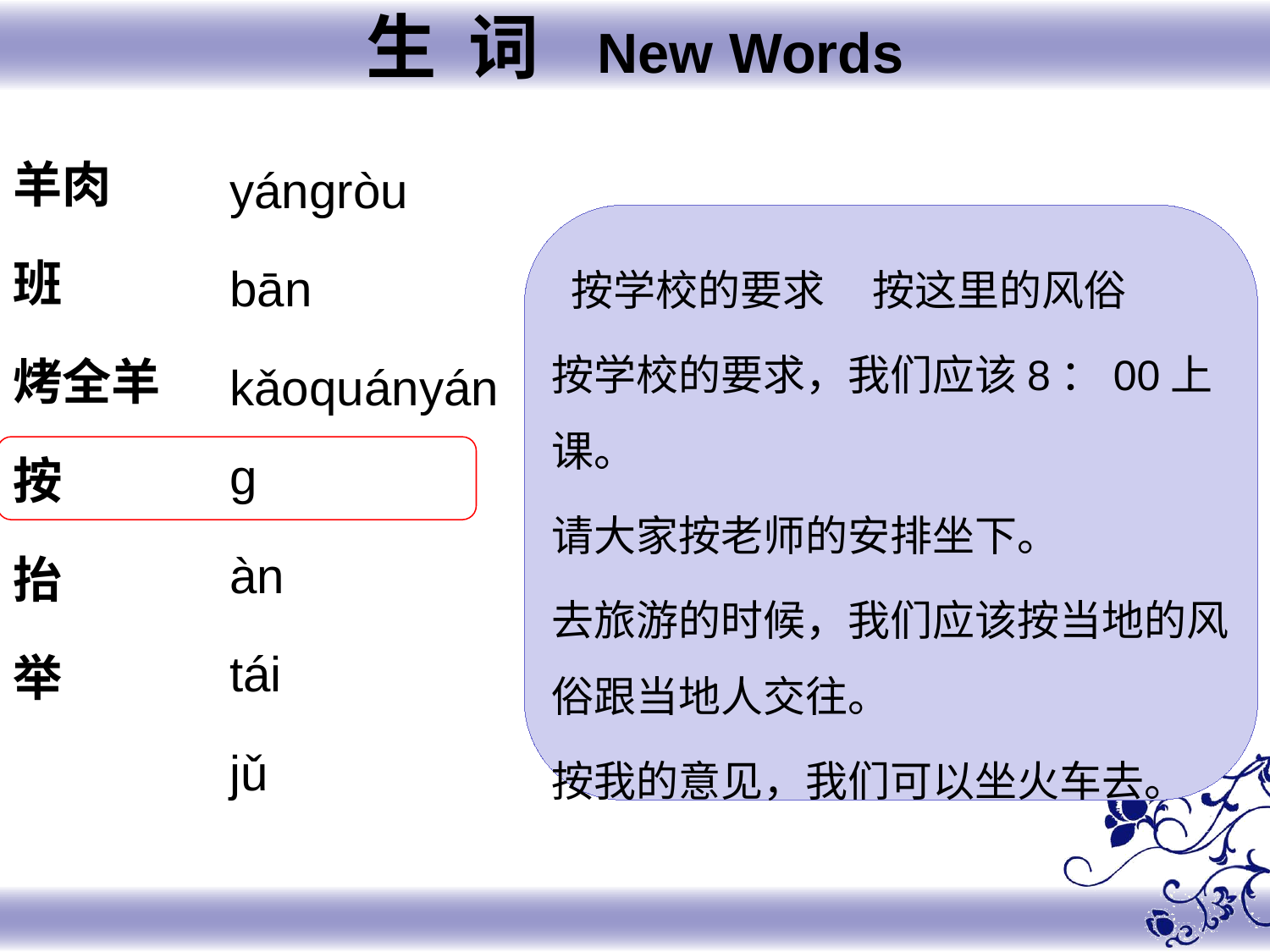

生  词   New Words
羊肉
班
烤全羊
按
抬
举
yángròu
bān
kǎoquányáng
àn
tái
jǔ

 按学校的要求     按这里的风俗
按学校的要求，我们应该8：00上课。
请大家按老师的安排坐下。
去旅游的时候，我们应该按当地的风俗跟当地人交往。
按我的意见，我们可以坐火车去。